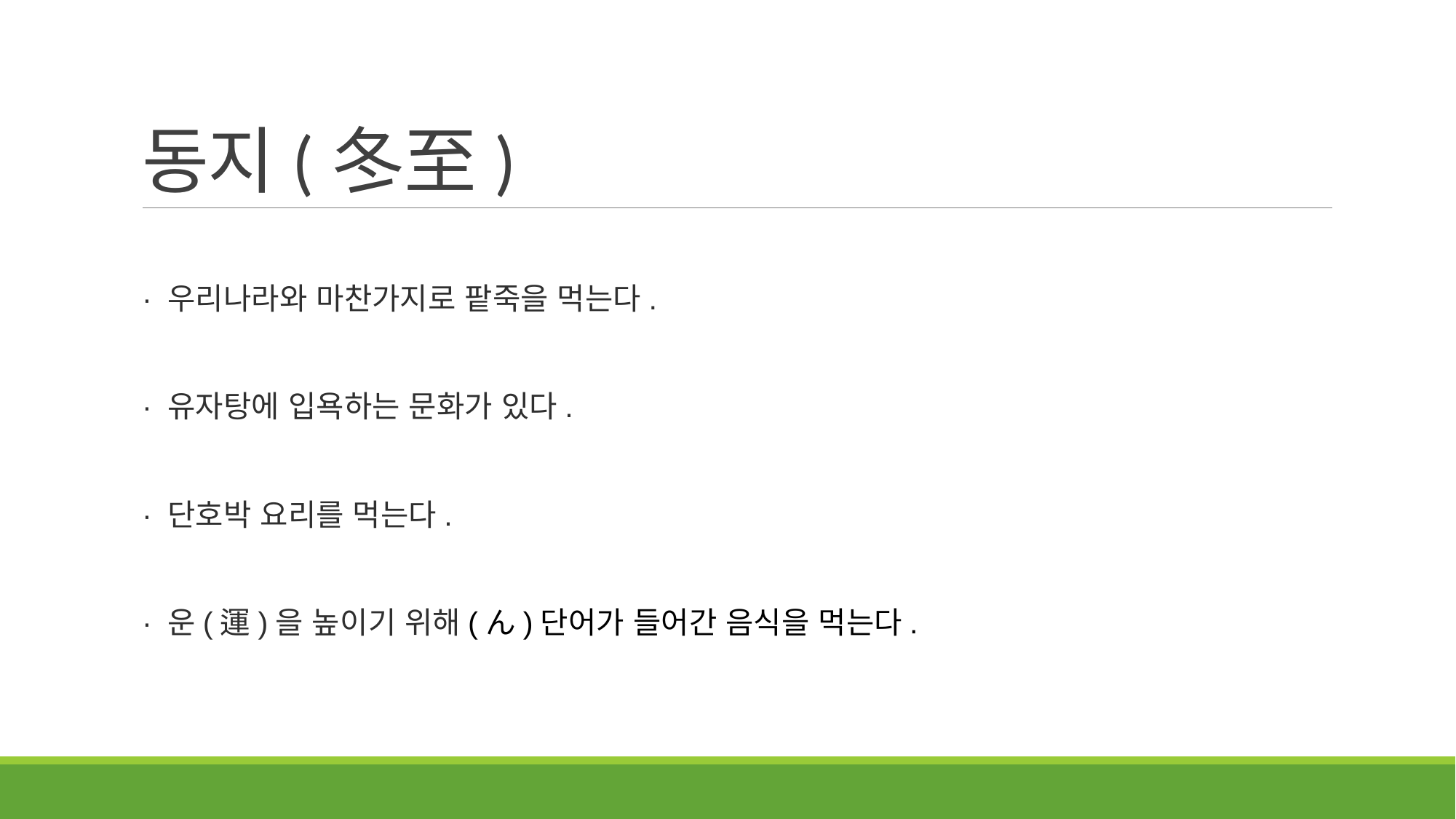

# 동지(冬至)

· 우리나라와 마찬가지로 팥죽을 먹는다.

· 유자탕에 입욕하는 문화가 있다.

· 단호박 요리를 먹는다.

· 운(運)을 높이기 위해(ん)단어가 들어간 음식을 먹는다.